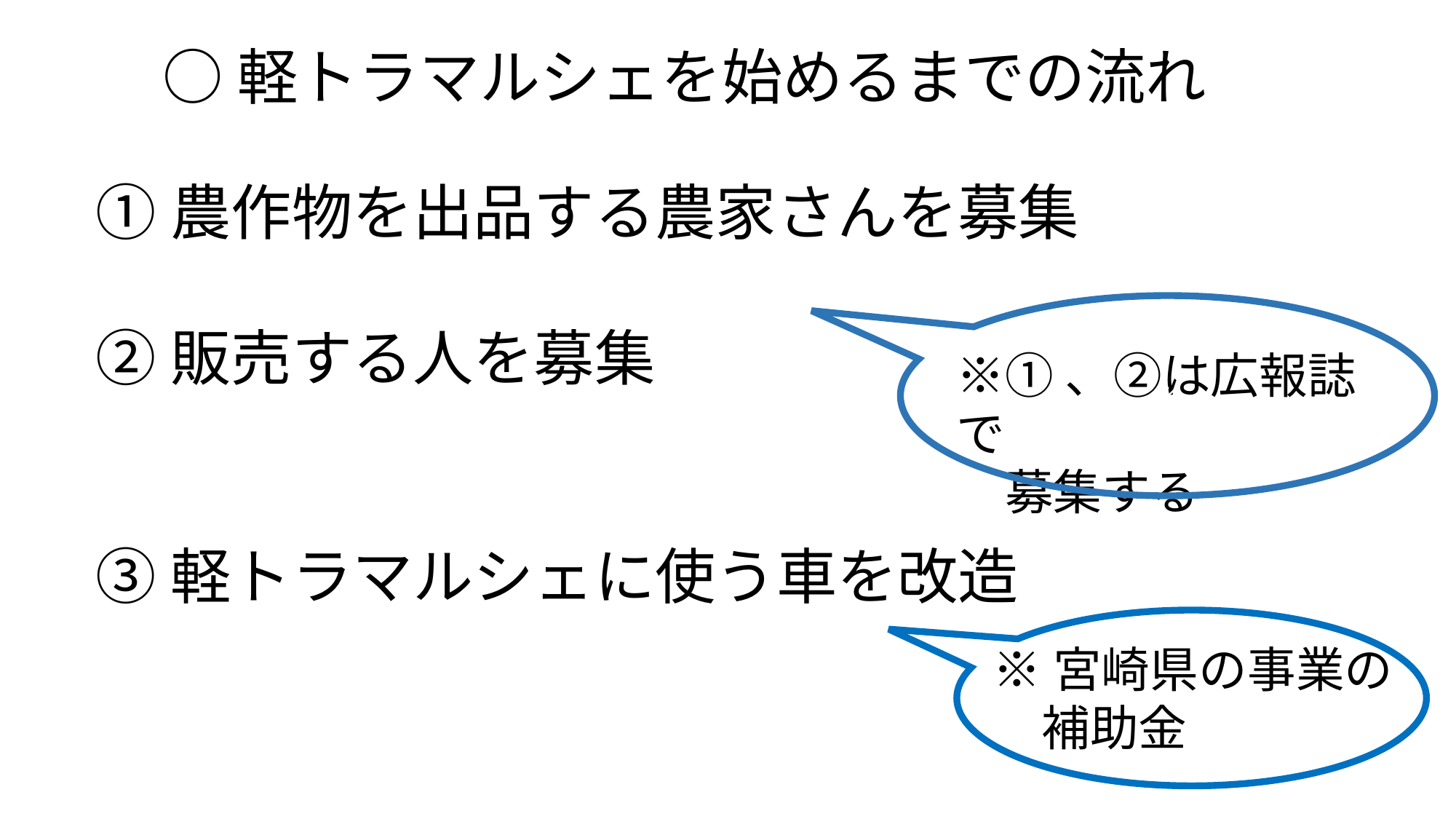

○軽トラマルシェを始めるまでの流れ
①農作物を出品する農家さんを募集

②販売する人を募集

③軽トラマルシェに使う車を改造

※
※①、②は広報誌で
　募集する

※宮崎県の事業の
　補助金